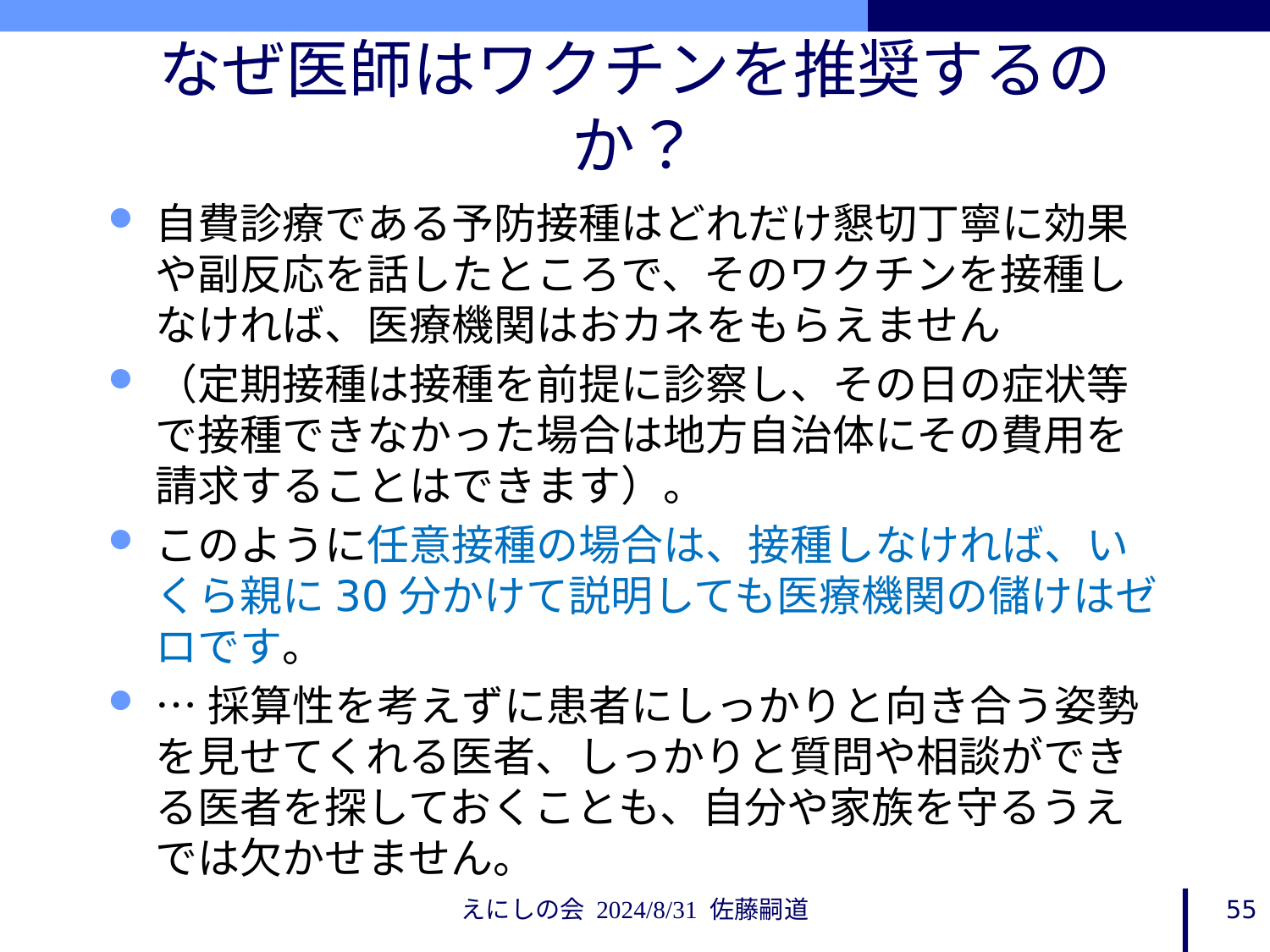

# なぜ医師はワクチンを推奨するのか？
自費診療である予防接種はどれだけ懇切丁寧に効果や副反応を話したところで、そのワクチンを接種しなければ、医療機関はおカネをもらえません
（定期接種は接種を前提に診察し、その日の症状等で接種できなかった場合は地方自治体にその費用を請求することはできます）。
このように任意接種の場合は、接種しなければ、いくら親に30分かけて説明しても医療機関の儲けはゼロです。
…採算性を考えずに患者にしっかりと向き合う姿勢を見せてくれる医者、しっかりと質問や相談ができる医者を探しておくことも、自分や家族を守るうえでは欠かせません。

えにしの会 2024/8/31 佐藤嗣道
55